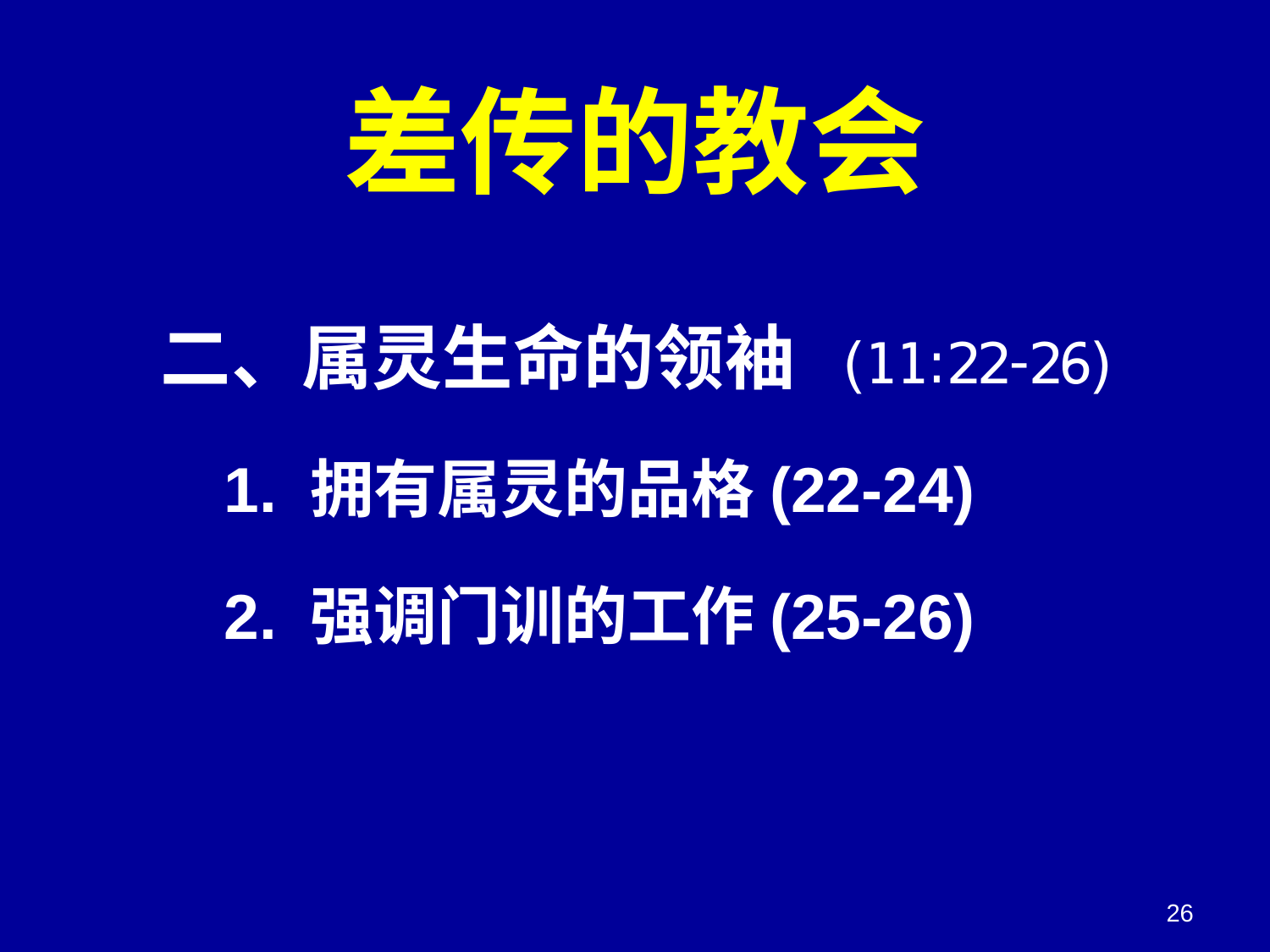

# 差传的教会
二、属灵生命的领袖  (11:22-26)
1. 拥有属灵的品格(22-24)
2. 强调门训的工作(25-26)
26